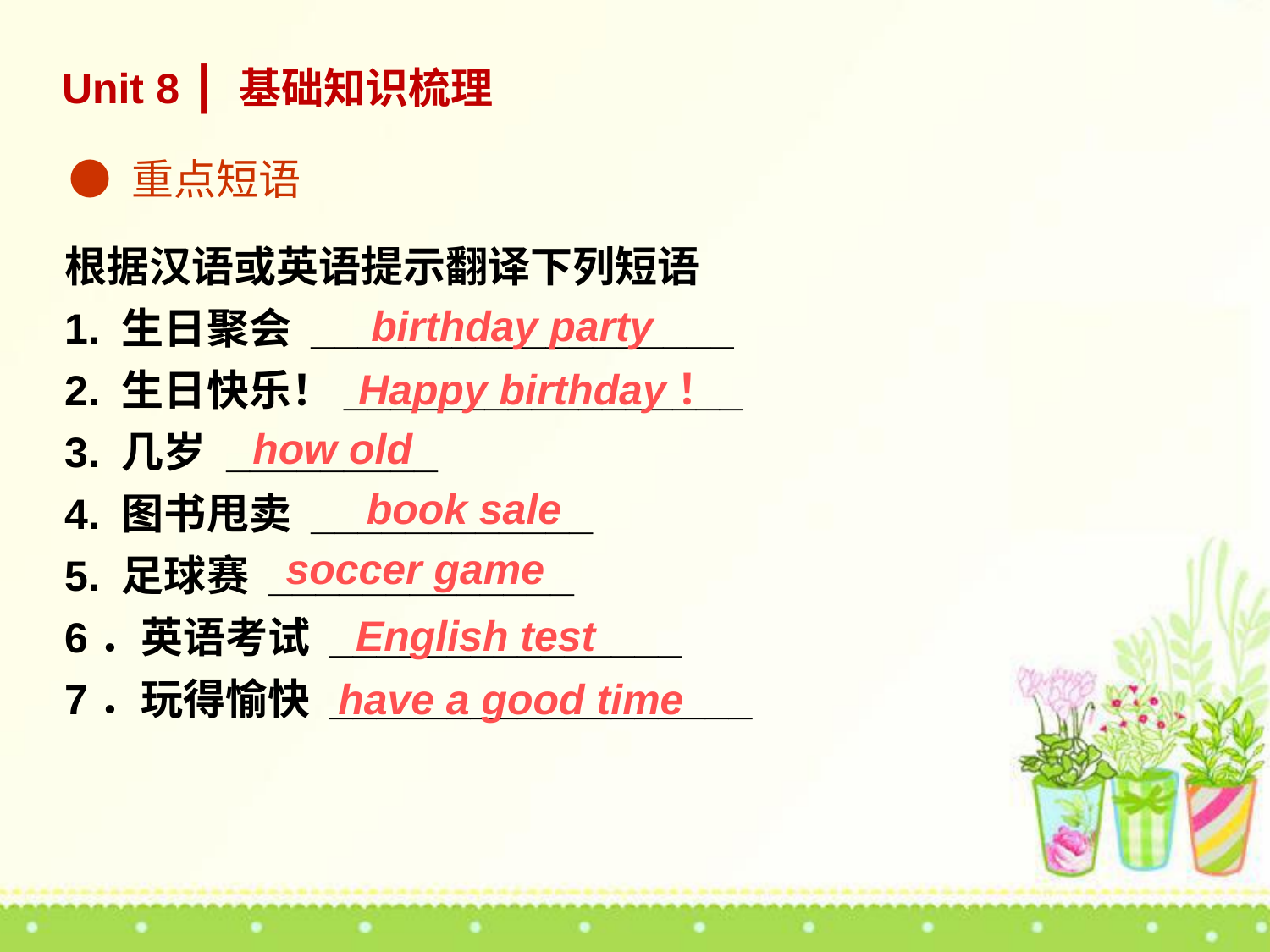

Unit 8 ┃ 基础知识梳理
● 重点短语
根据汉语或英语提示翻译下列短语
1. 生日聚会 __________________
2. 生日快乐！_________________
3. 几岁 _________
4. 图书甩卖 ____________
5. 足球赛 _____________
6．英语考试 _______________
7．玩得愉快 __________________
birthday party
Happy birthday！
how old
book sale
soccer game
English test
have a good time